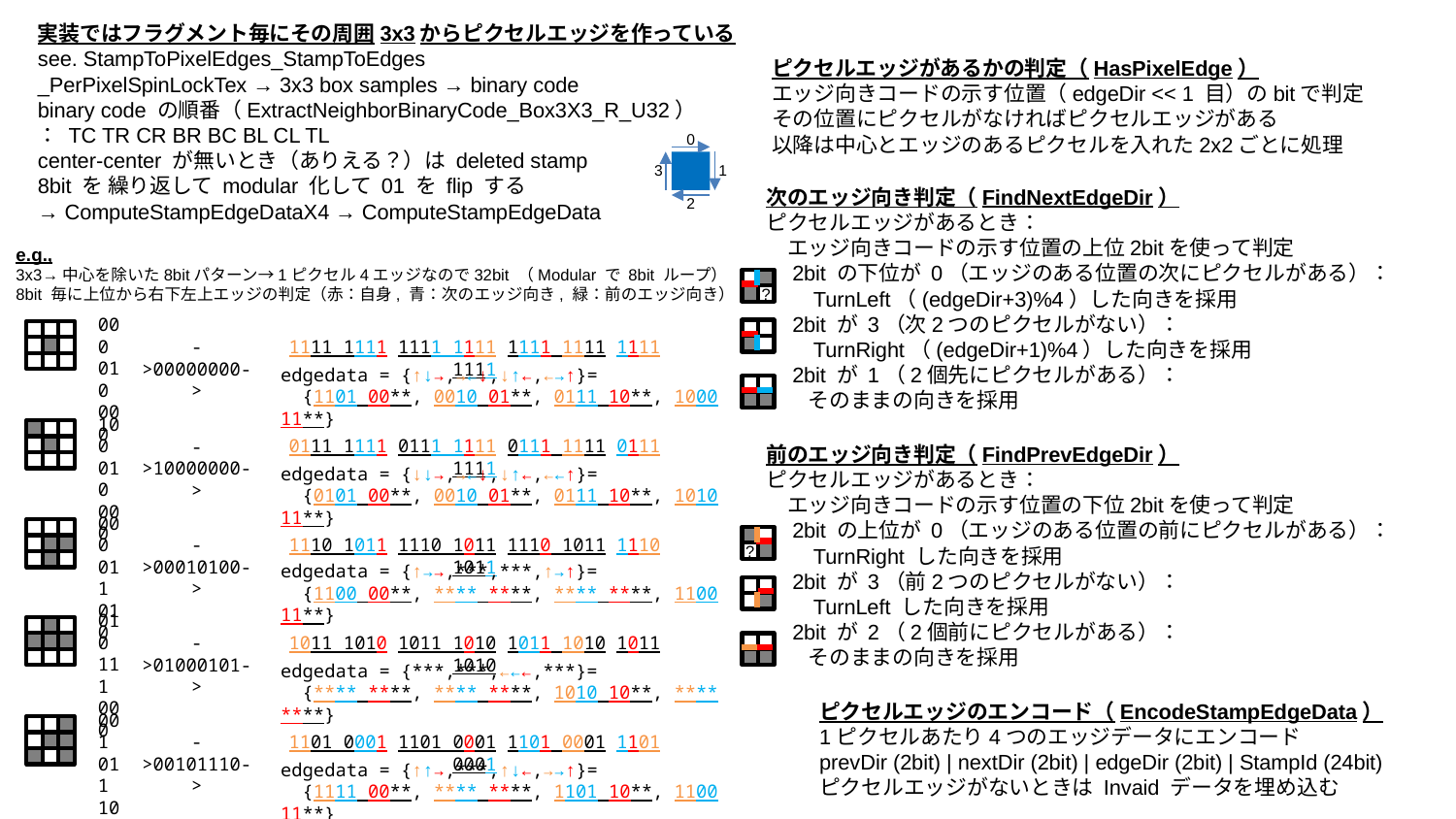

実装ではフラグメント毎にその周囲3x3からピクセルエッジを作っている
see. StampToPixelEdges_StampToEdges
_PerPixelSpinLockTex → 3x3 box samples → binary code
binary code の順番（ExtractNeighborBinaryCode_Box3X3_R_U32）
： TC TR CR BR BC BL CL TL
center-center が無いとき（ありえる？）は deleted stamp
8bit を 繰り返して modular 化して 01 を flip する
→ ComputeStampEdgeDataX4 → ComputeStampEdgeData
ピクセルエッジがあるかの判定（HasPixelEdge）
エッジ向きコードの示す位置（edgeDir << 1 目）のbitで判定
その位置にピクセルがなければピクセルエッジがある
以降は中心とエッジのあるピクセルを入れた2x2ごとに処理
0

3
1
2
次のエッジ向き判定（FindNextEdgeDir）
ピクセルエッジがあるとき：
　エッジ向きコードの示す位置の上位2bitを使って判定
　2bit の下位が 0（エッジのある位置の次にピクセルがある）：
　　TurnLeft（(edgeDir+3)%4）した向きを採用
　2bit が 3（次2つのピクセルがない）：
　　TurnRight（(edgeDir+1)%4）した向きを採用
　2bit が 1（2個先にピクセルがある）：
　　そのままの向きを採用

?

e.g.,
3x3→中心を除いた8bitパターン→1ピクセル4エッジなので32bit （Modular で 8bit ループ）
8bit 毎に上位から右下左上エッジの判定（赤：自身, 青：次のエッジ向き, 緑：前のエッジ向き）

000
010
000

->00000000->
1111 1111 1111 1111 1111 1111 1111 1111
edgedata = {↑↓→,→←↓,↓↑←,←→↑}=
  {1101 00**, 0010 01**, 0111 10**, 1000 11**}
100
010
000

->10000000->
0111 1111 0111 1111 0111 1111 0111 1111
edgedata = {↓↓→,→←↓,↓↑←,←←↑}=
  {0101 00**, 0010 01**, 0111 10**, 1010 11**}
前のエッジ向き判定（FindPrevEdgeDir）
ピクセルエッジがあるとき：
　エッジ向きコードの示す位置の下位2bitを使って判定
　2bit の上位が 0（エッジのある位置の前にピクセルがある）：
　　TurnRight した向きを採用
　2bit が 3（前2つのピクセルがない）：
　　TurnLeft した向きを採用
　2bit が 2（2個前にピクセルがある）：
　　そのままの向きを採用

?

000
011
010

->00010100->
1110 1011 1110 1011 1110 1011 1110 1011
edgedata = {↑→→,***,***,↑→↑}=
  {1100 00**, **** ****, **** ****, 1100 11**}
010
111
000

->01000101->
1011 1010 1011 1010 1011 1010 1011 1010
edgedata = {***,***,←←←,***}=
  {**** ****, **** ****, 1010 10**, **** ****}
ピクセルエッジのエンコード（EncodeStampEdgeData）
1ピクセルあたり4つのエッジデータにエンコード
prevDir (2bit) | nextDir (2bit) | edgeDir (2bit) | StampId (24bit)
ピクセルエッジがないときは Invaid データを埋め込む
001
011
101

->00101110->
1101 0001 1101 0001 1101 0001 1101 0001
edgedata = {↑↑→,***,↑↓←,→→↑}=
  {1111 00**, **** ****, 1101 10**, 1100 11**}